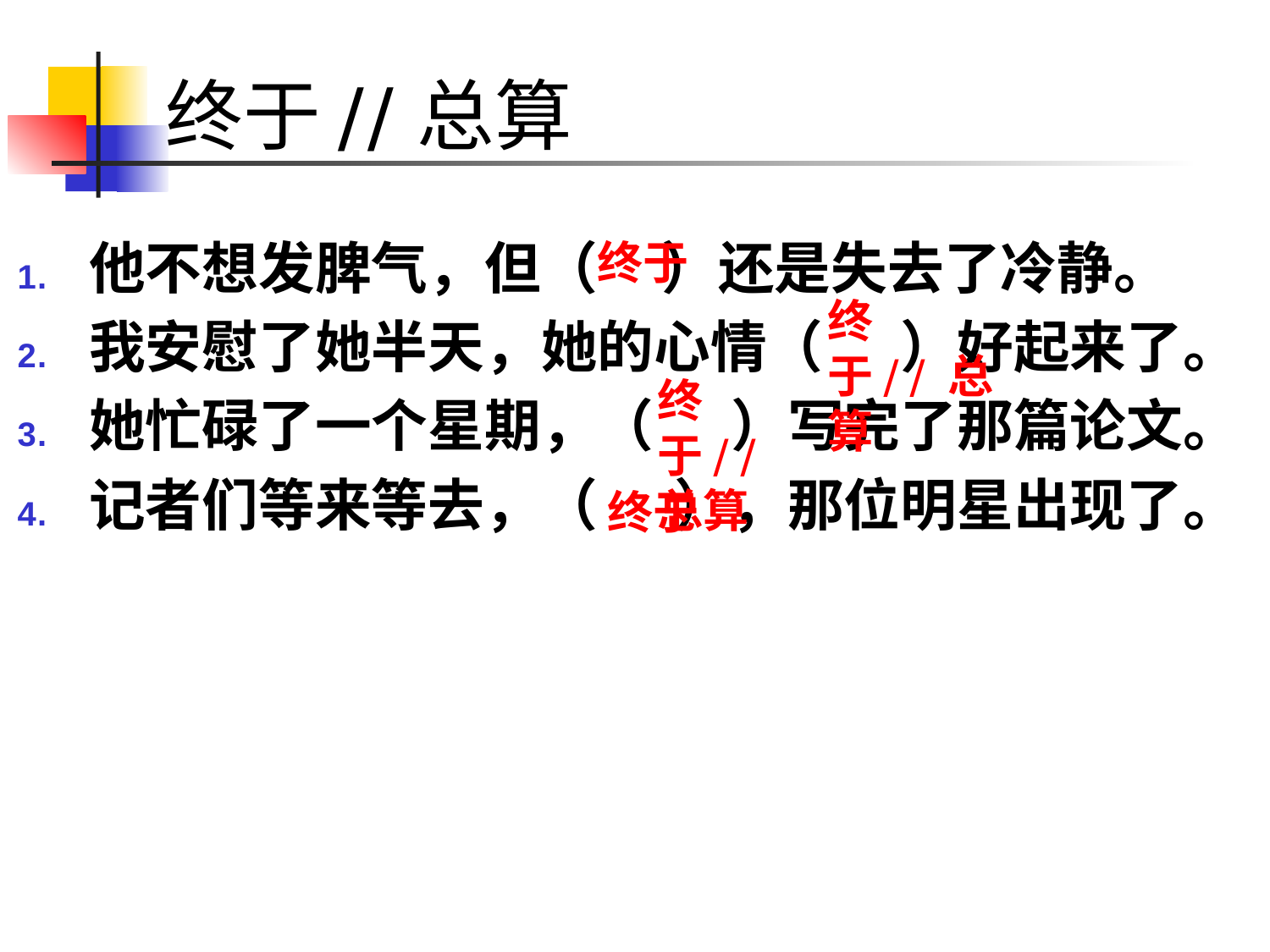

# 终于//总算
他不想发脾气，但（     ）还是失去了冷静。
我安慰了她半天，她的心情（      ）好起来了。
她忙碌了一个星期，（      ）写完了那篇论文。
记者们等来等去，（      ），那位明星出现了。
终于
终于//总算
终于//总算
终于